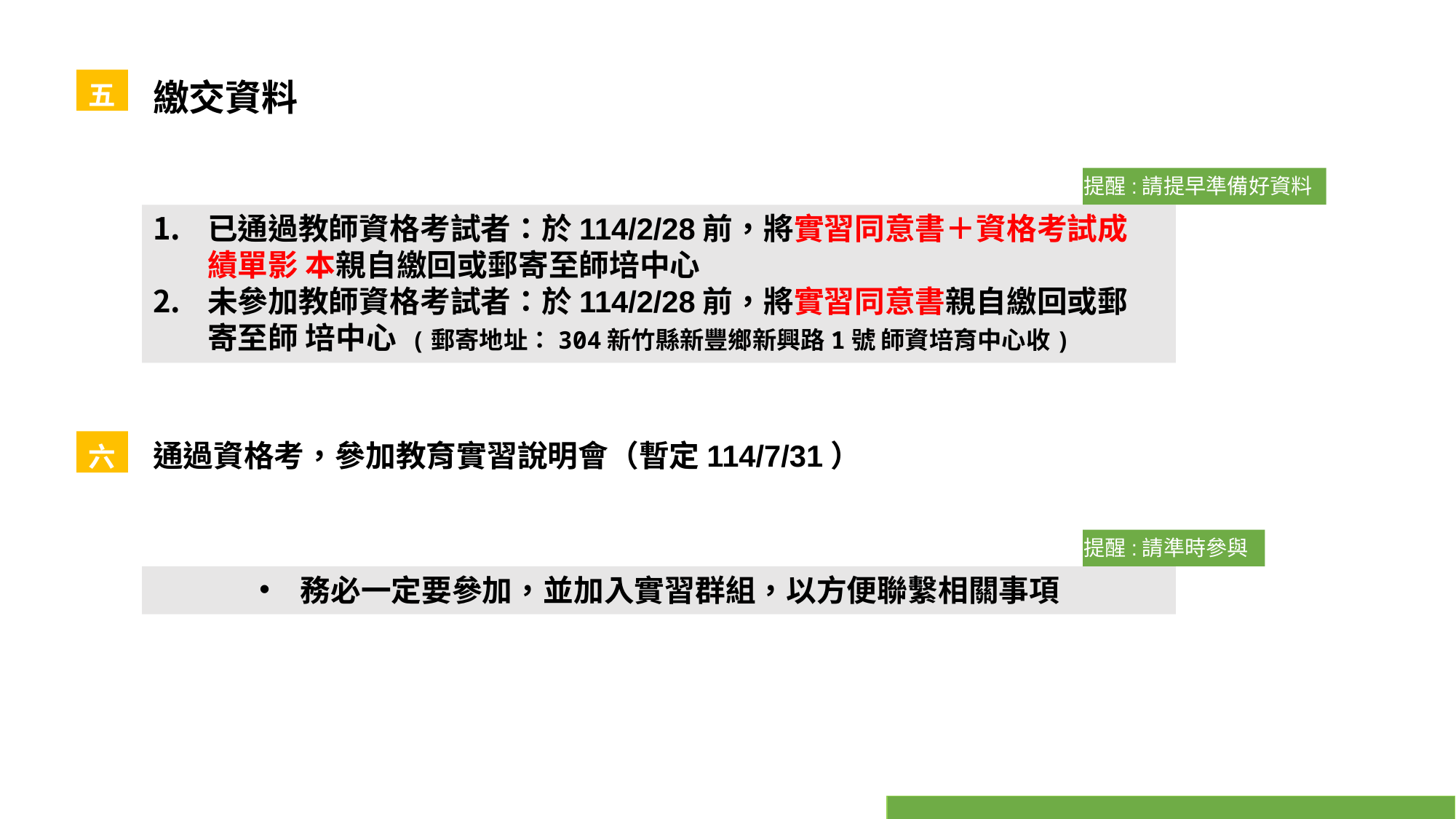

五
# 繳交資料
提醒:請提早準備好資料
已通過教師資格考試者：於114/2/28前，將實習同意書＋資格考試成績單影 本親自繳回或郵寄至師培中心
未參加教師資格考試者：於114/2/28前，將實習同意書親自繳回或郵寄至師 培中心 (郵寄地址：304新竹縣新豐鄉新興路1號 師資培育中心收)

六
通過資格考，參加教育實習說明會（暫定114/7/31）
提醒:請準時參與
務必一定要參加，並加入實習群組，以方便聯繫相關事項